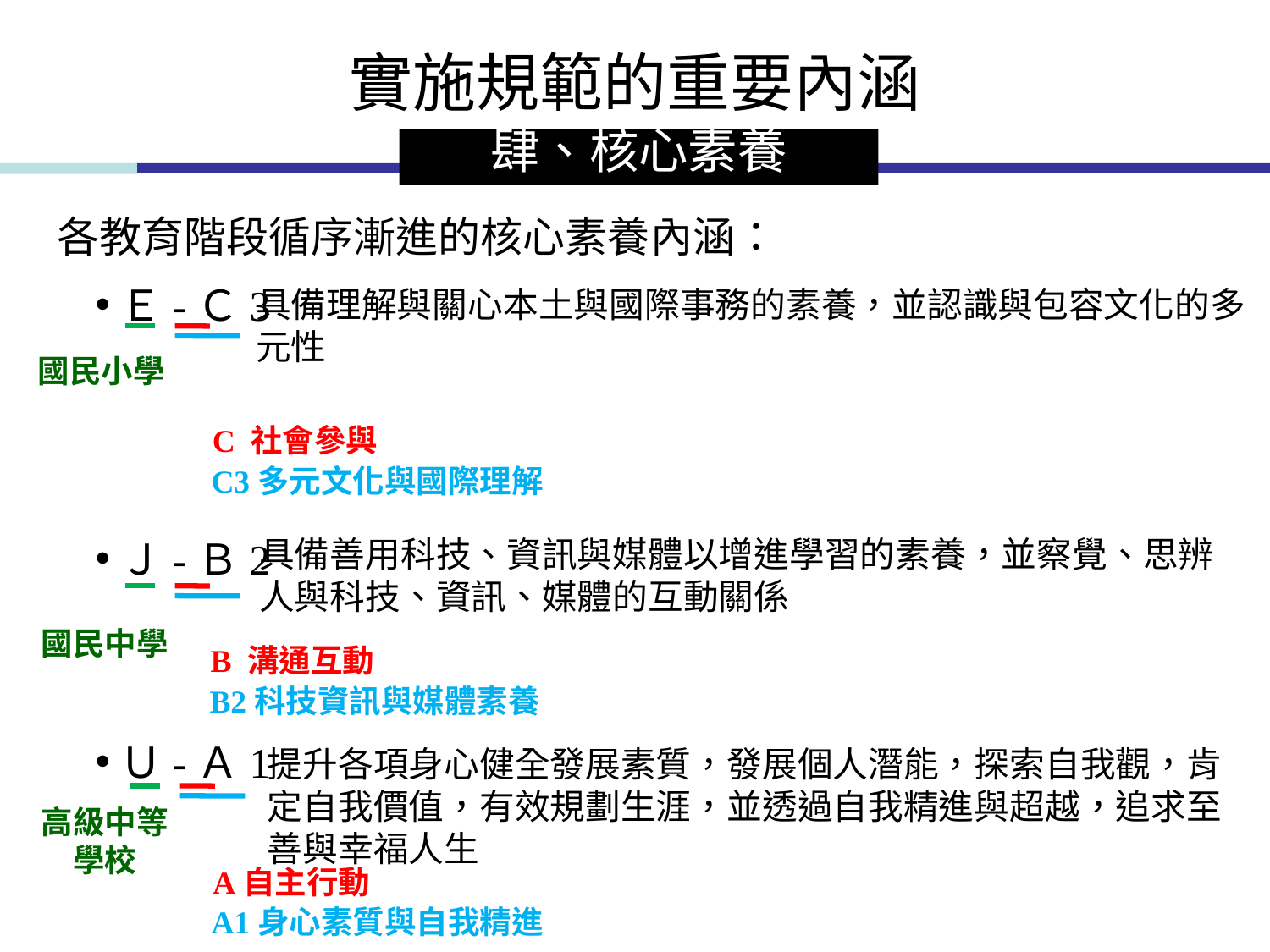

實施規範的重要內涵
肆、核心素養

各教育階段循序漸進的核心素養內涵：

Ｅ-Ｃ3

Ｊ-Ｂ2

Ｕ-Ａ1
具備理解與關心本土與國際事務的素養，並認識與包容文化的多元性
國民小學
C 社會參與
C3多元文化與國際理解
具備善用科技、資訊與媒體以增進學習的素養，並察覺、思辨人與科技、資訊、媒體的互動關係
國民中學
B 溝通互動
B2科技資訊與媒體素養
提升各項身心健全發展素質，發展個人潛能，探索自我觀，肯定自我價值，有效規劃生涯，並透過自我精進與超越，追求至善與幸福人生
高級中等
學校
 A自主行動
A1身心素質與自我精進